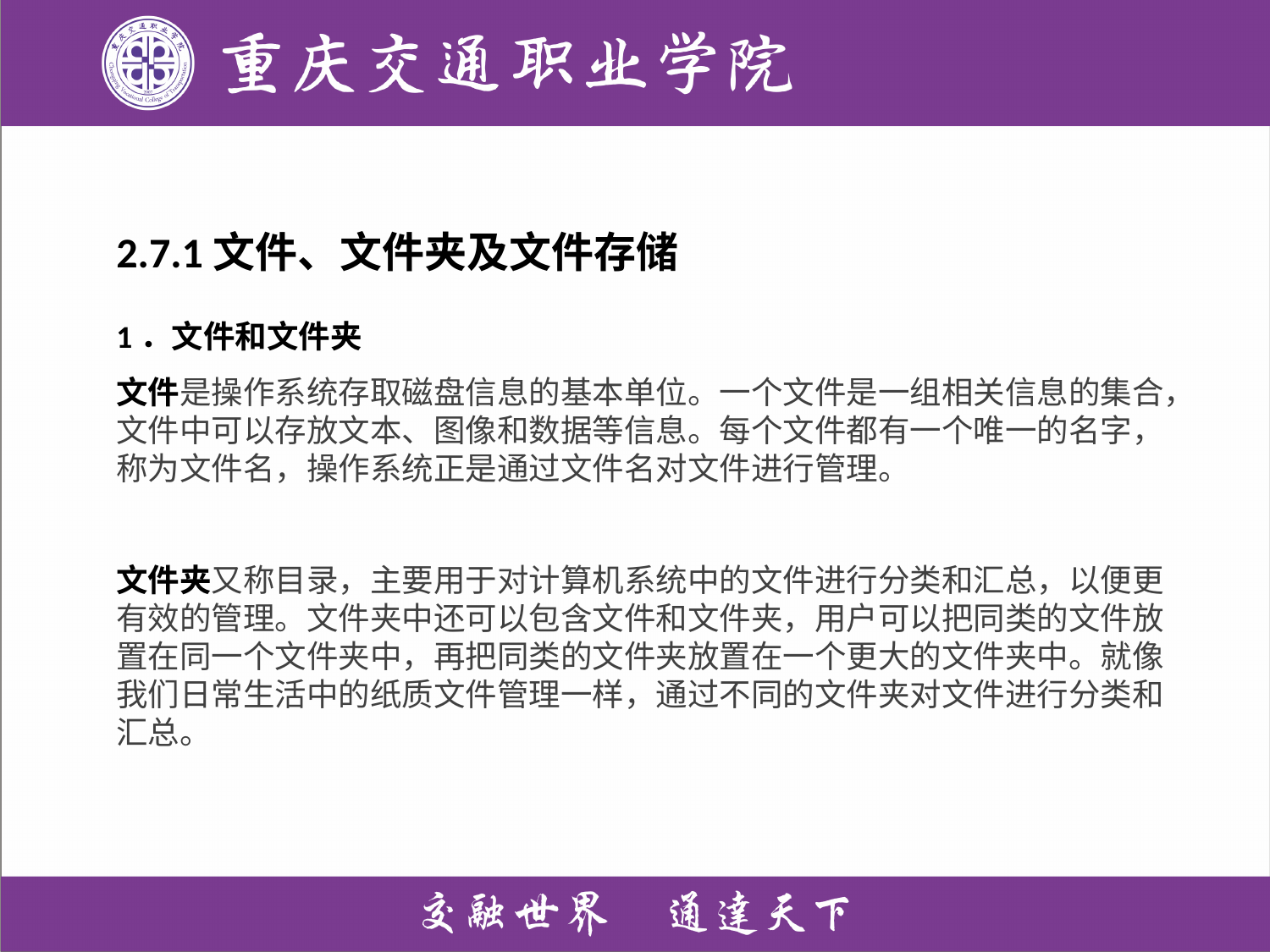

2.7.1文件、文件夹及文件存储
1．文件和文件夹
文件是操作系统存取磁盘信息的基本单位。一个文件是一组相关信息的集合，文件中可以存放文本、图像和数据等信息。每个文件都有一个唯一的名字，称为文件名，操作系统正是通过文件名对文件进行管理。

文件夹又称目录，主要用于对计算机系统中的文件进行分类和汇总，以便更有效的管理。文件夹中还可以包含文件和文件夹，用户可以把同类的文件放置在同一个文件夹中，再把同类的文件夹放置在一个更大的文件夹中。就像我们日常生活中的纸质文件管理一样，通过不同的文件夹对文件进行分类和汇总。